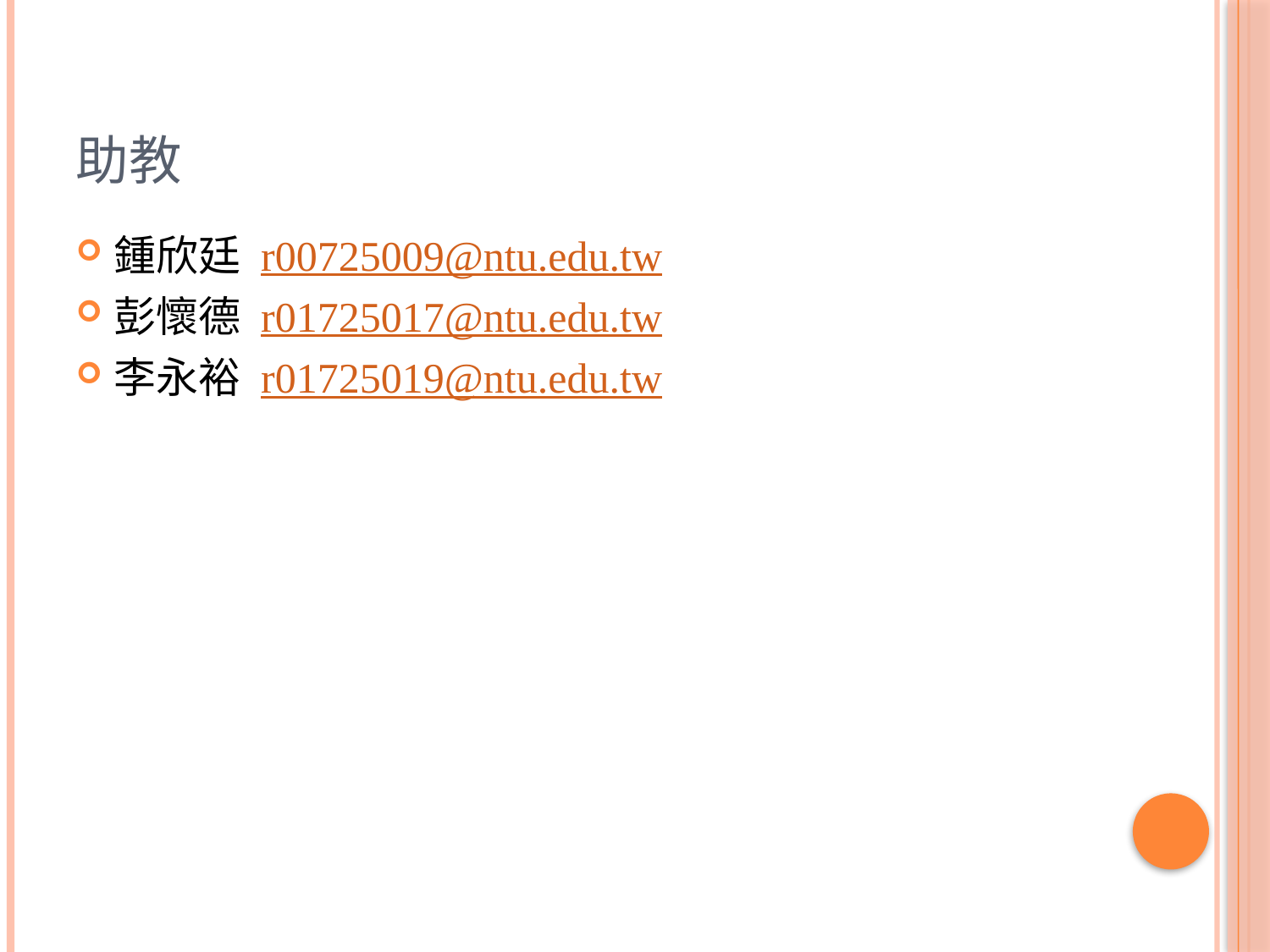

# 助教
鍾欣廷 r00725009@ntu.edu.tw
彭懷德 r01725017@ntu.edu.tw
李永裕 r01725019@ntu.edu.tw